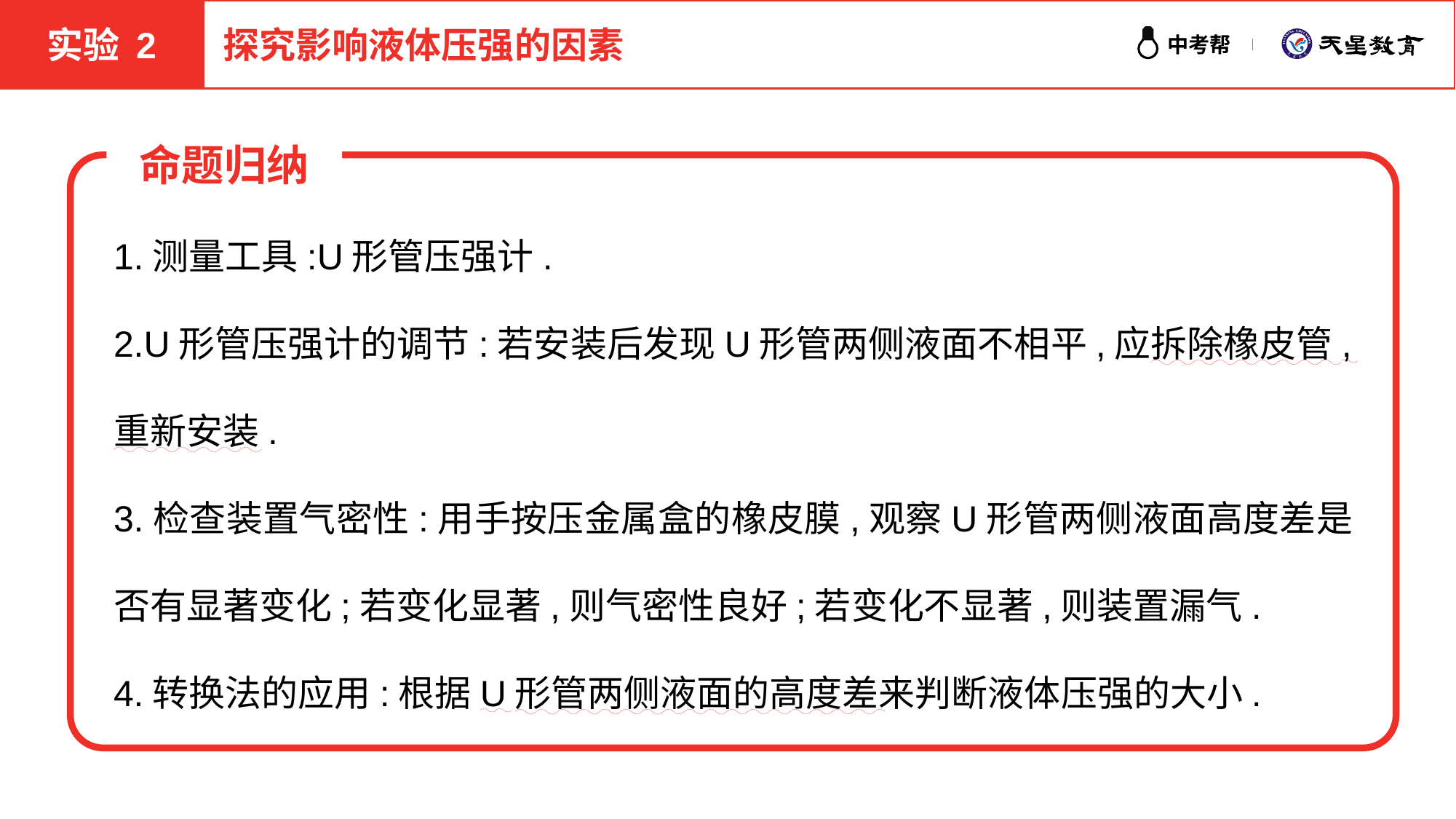

实验 2
探究影响液体压强的因素
命题归纳

1.测量工具:U形管压强计.
2.U形管压强计的调节:若安装后发现U形管两侧液面不相平,应拆除橡皮管,重新安装.
3.检查装置气密性:用手按压金属盒的橡皮膜,观察U形管两侧液面高度差是否有显著变化;若变化显著,则气密性良好;若变化不显著,则装置漏气.
4.转换法的应用:根据U形管两侧液面的高度差来判断液体压强的大小.